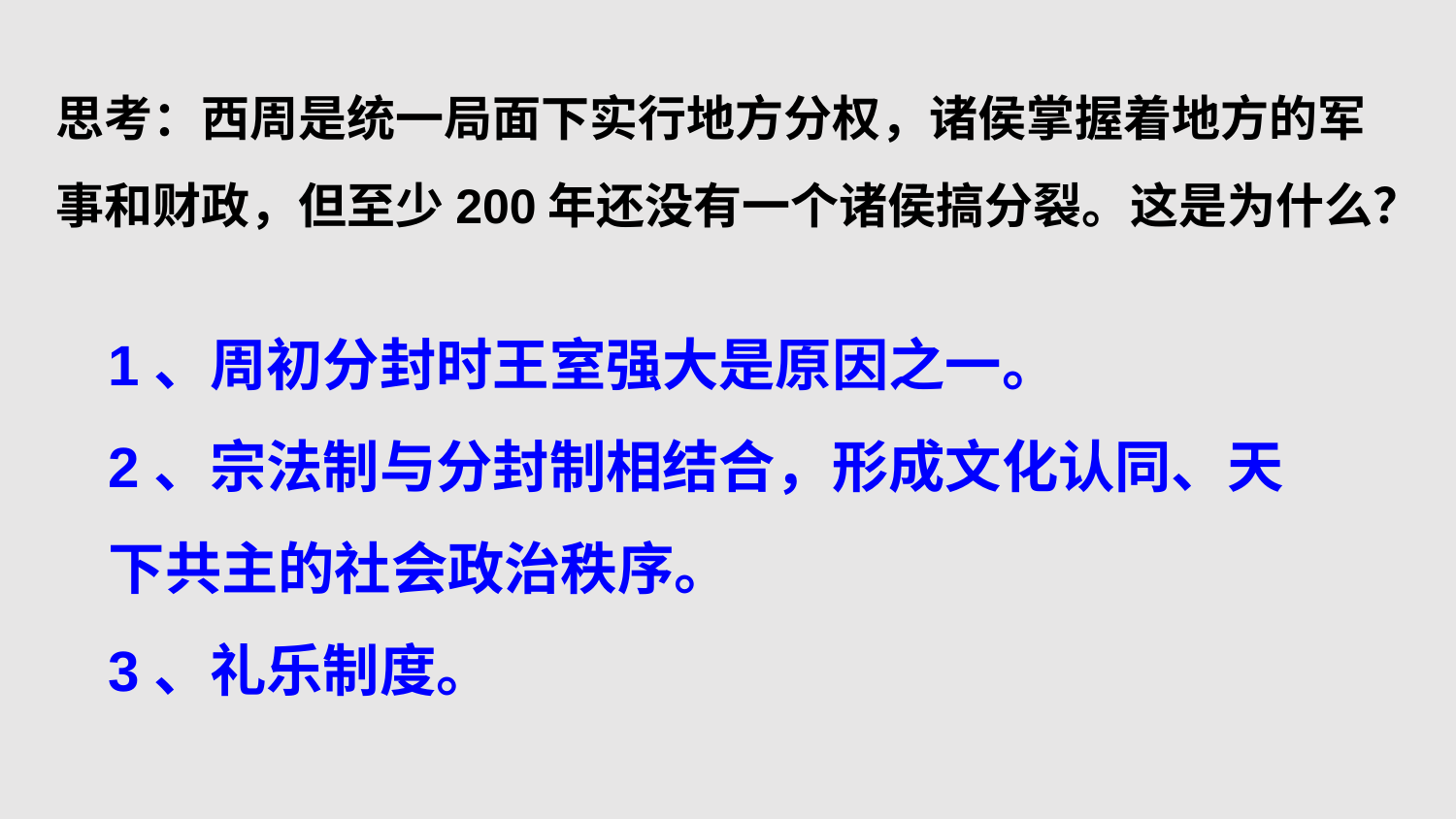

思考：西周是统一局面下实行地方分权，诸侯掌握着地方的军事和财政，但至少200年还没有一个诸侯搞分裂。这是为什么？
1、周初分封时王室强大是原因之一。
2、宗法制与分封制相结合，形成文化认同、天下共主的社会政治秩序。
3、礼乐制度。